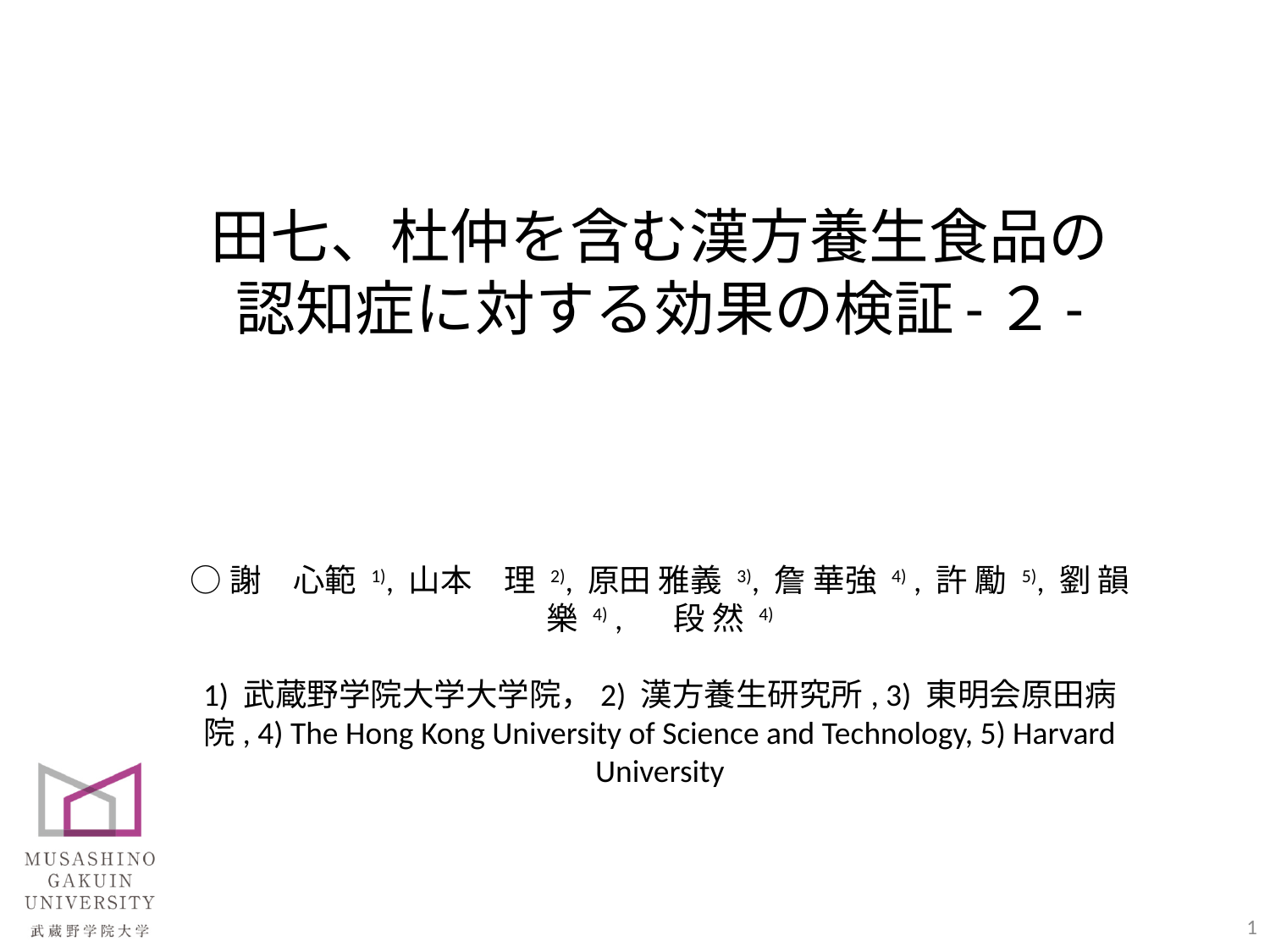

# 田七、杜仲を含む漢方養生食品の 認知症に対する効果の検証-２-
○謝　心範 1), 山本　理 2), 原田 雅義 3), 詹 華強 4) , 許 勵 5), 劉 韻樂 4) ,      段 然 4)

1) 武蔵野学院大学大学院，2) 漢方養生研究所, 3) 東明会原田病院, 4) The Hong Kong University of Science and Technology, 5) Harvard University
1